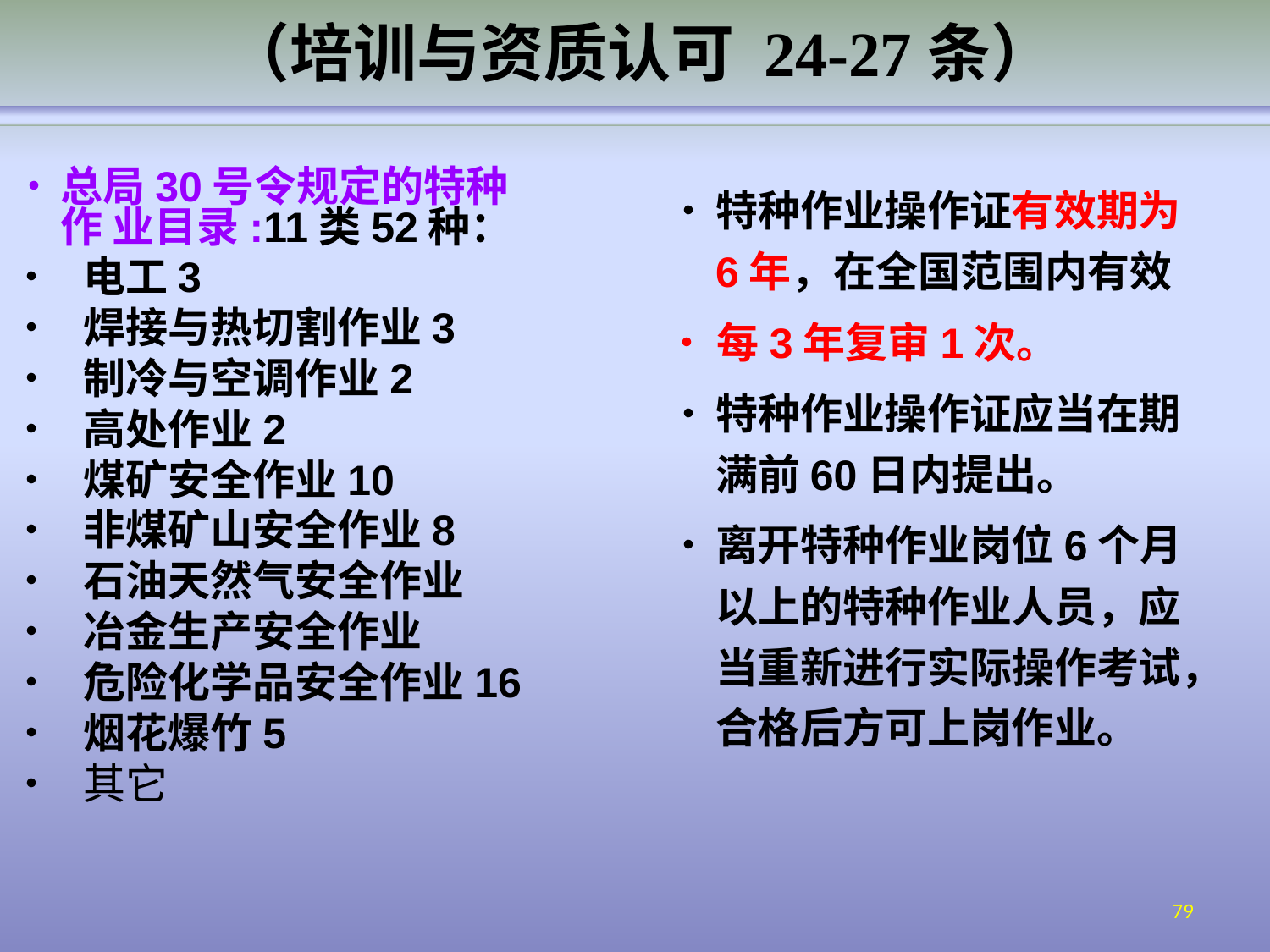

# （培训与资质认可 24-27条）
•	总局30号令规定的特种作 业目录:11类52种：
•	电工3
•	焊接与热切割作业3
•	制冷与空调作业2
•	高处作业2
•	煤矿安全作业10
•	非煤矿山安全作业8
•	石油天然气安全作业
•	冶金生产安全作业
•	危险化学品安全作业16
•	烟花爆竹5
•	其它
•	特种作业操作证有效期为 6年，在全国范围内有效
•	每3年复审1次。
•	特种作业操作证应当在期 满前60日内提出。
•	离开特种作业岗位6个月 以上的特种作业人员，应 当重新进行实际操作考试， 合格后方可上岗作业。
79